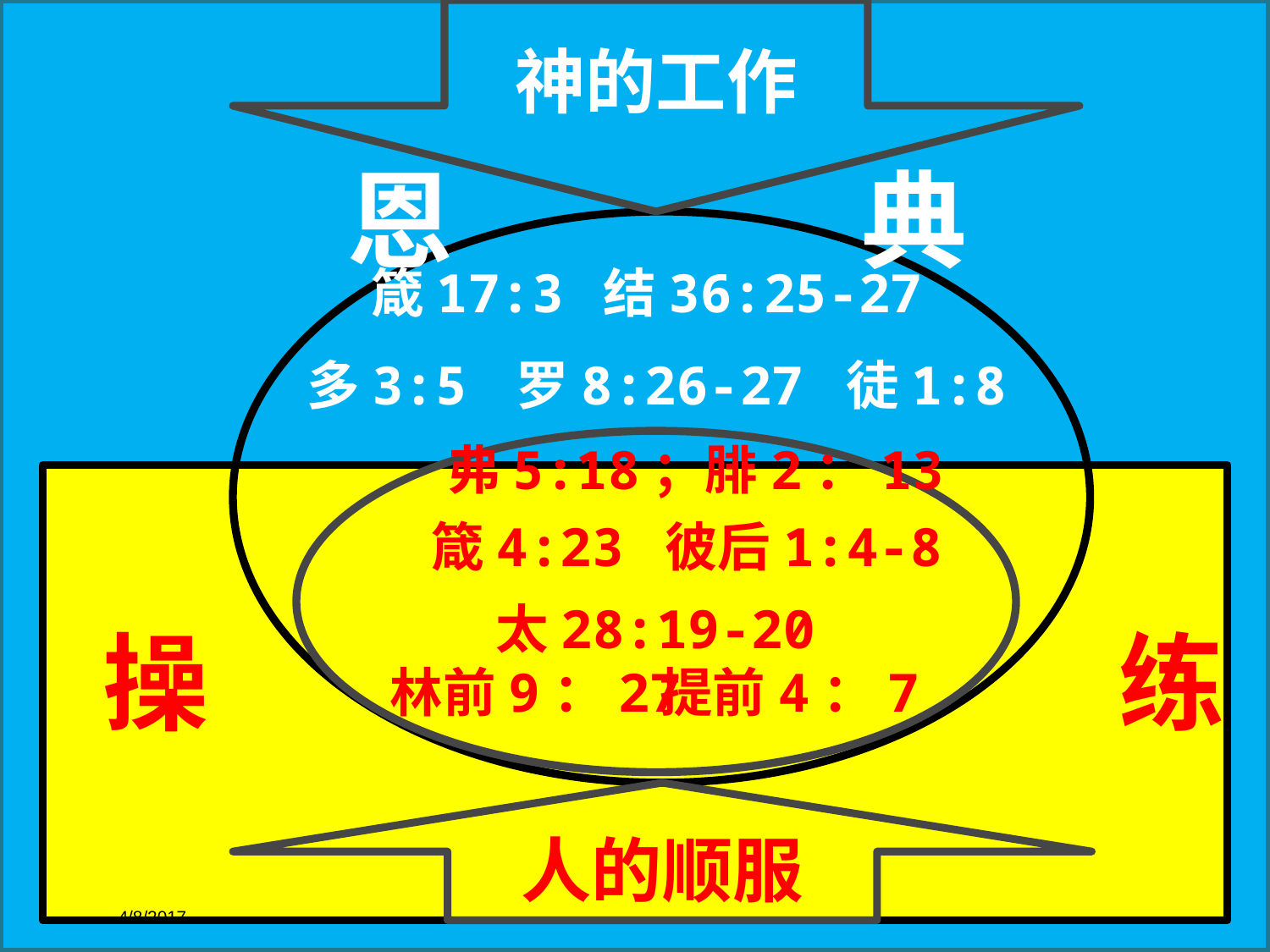

神的工作
恩                 典

箴17:3
结36:25-27
多3:5
罗8:26-27
徒1:8
人的顺服
弗5:18；腓2：13

箴4:23
彼后1:4-8
太28:19-20
操								练
林前9：27
提前4：7
4/8/2017